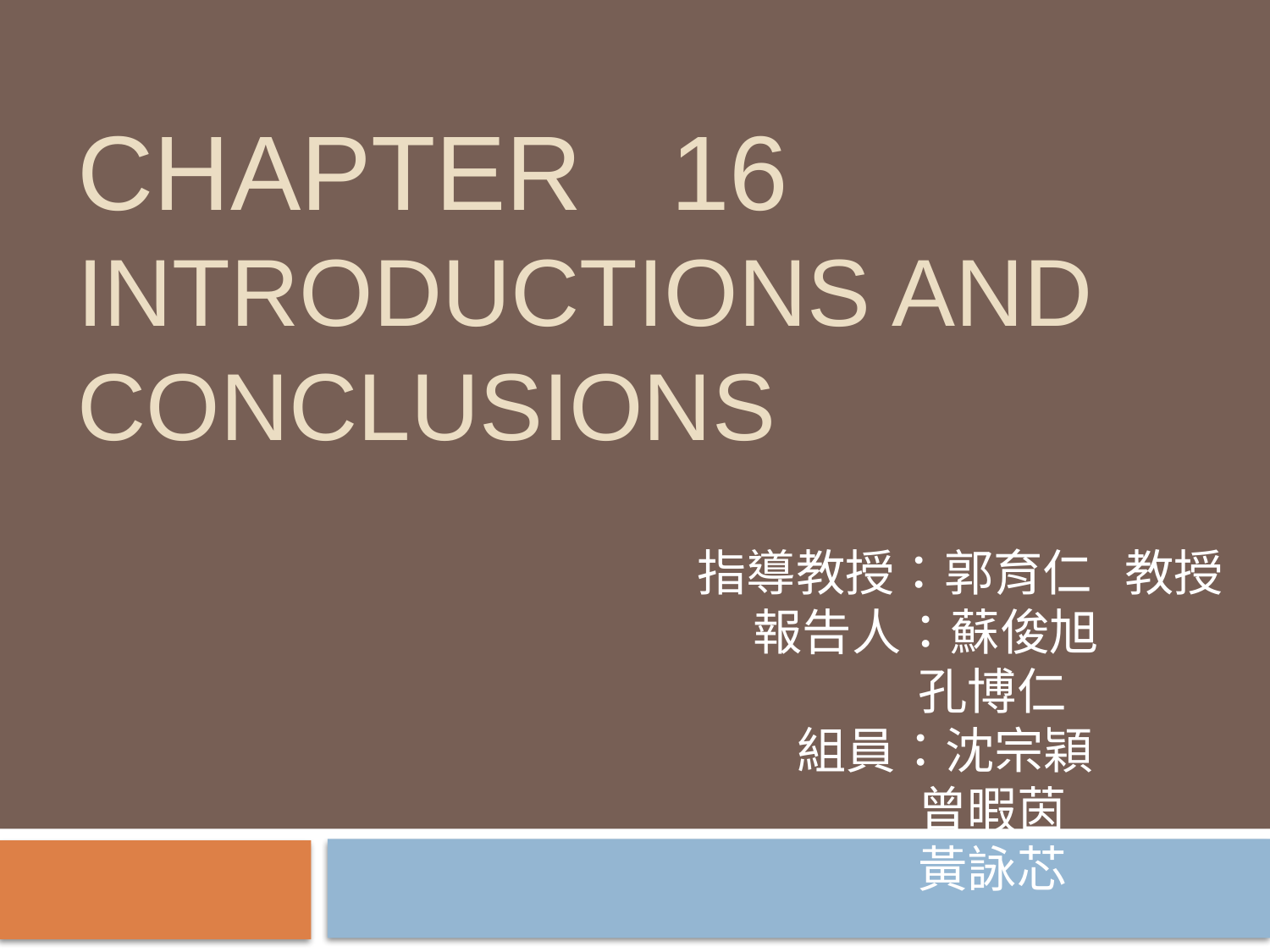

# Chapter   16 Introductions and conclusions
指導教授：郭育仁   教授
    報告人：蘇俊旭
                   孔博仁
        組員：沈宗穎
                   曾暇茵
                   黃詠芯